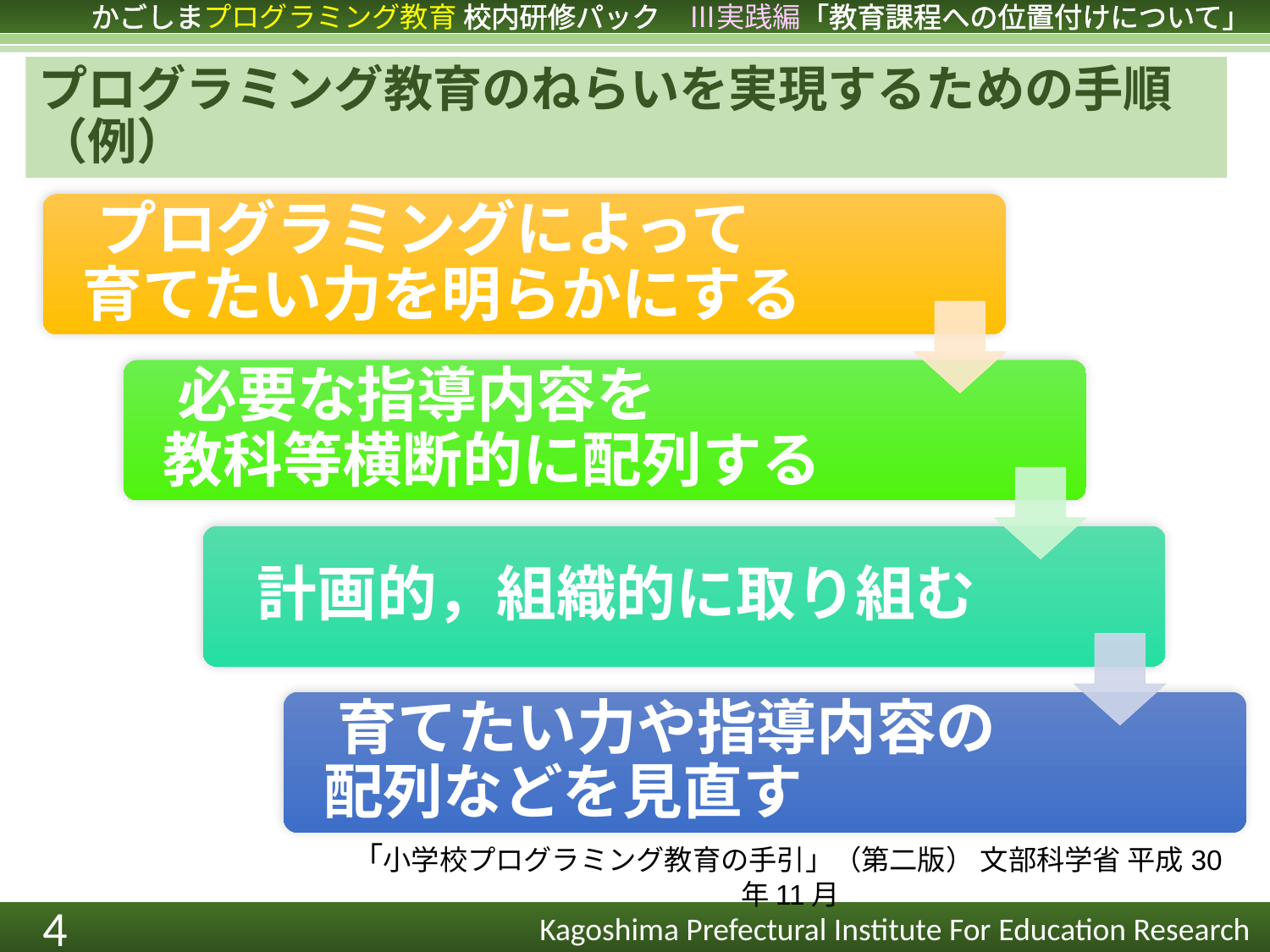

プログラミング教育のねらいを実現するための手順（例）
 プログラミングによって
 育てたい力を明らかにする
 必要な指導内容を
 教科等横断的に配列する
 計画的，組織的に取り組む
 育てたい力や指導内容の
 配列などを見直す

「小学校プログラミング教育の手引」（第二版） 文部科学省 平成30年11月
4